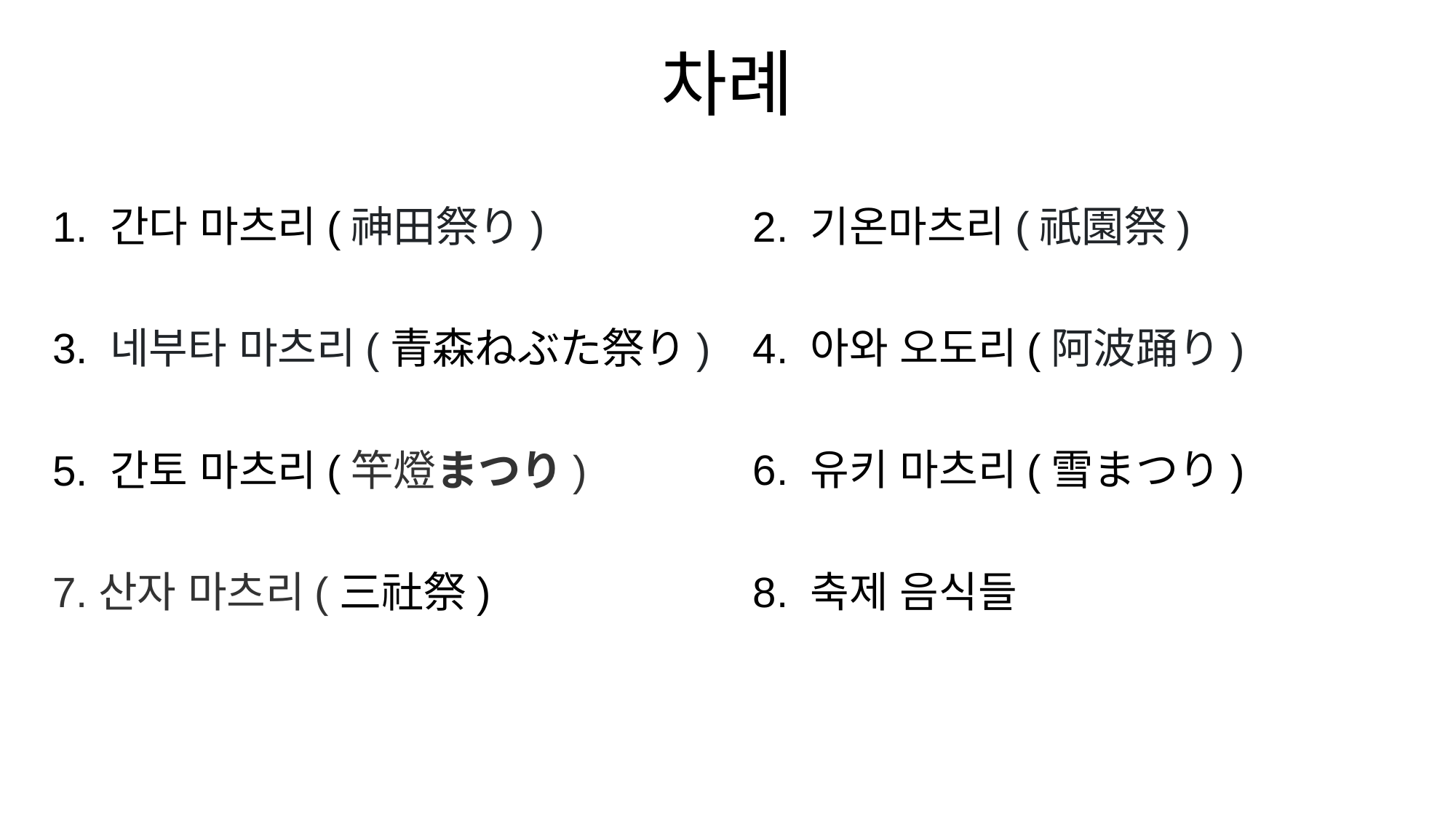

# 차례
1. 간다 마츠리(神田祭り)

3. 네부타 마츠리(青森ねぶた祭り)

5. 간토 마츠리(竿燈まつり)

7.산자 마츠리(三社祭)

2. 기온마츠리(祇園祭)

4. 아와 오도리(阿波踊り)

6. 유키 마츠리(雪まつり)

8. 축제 음식들